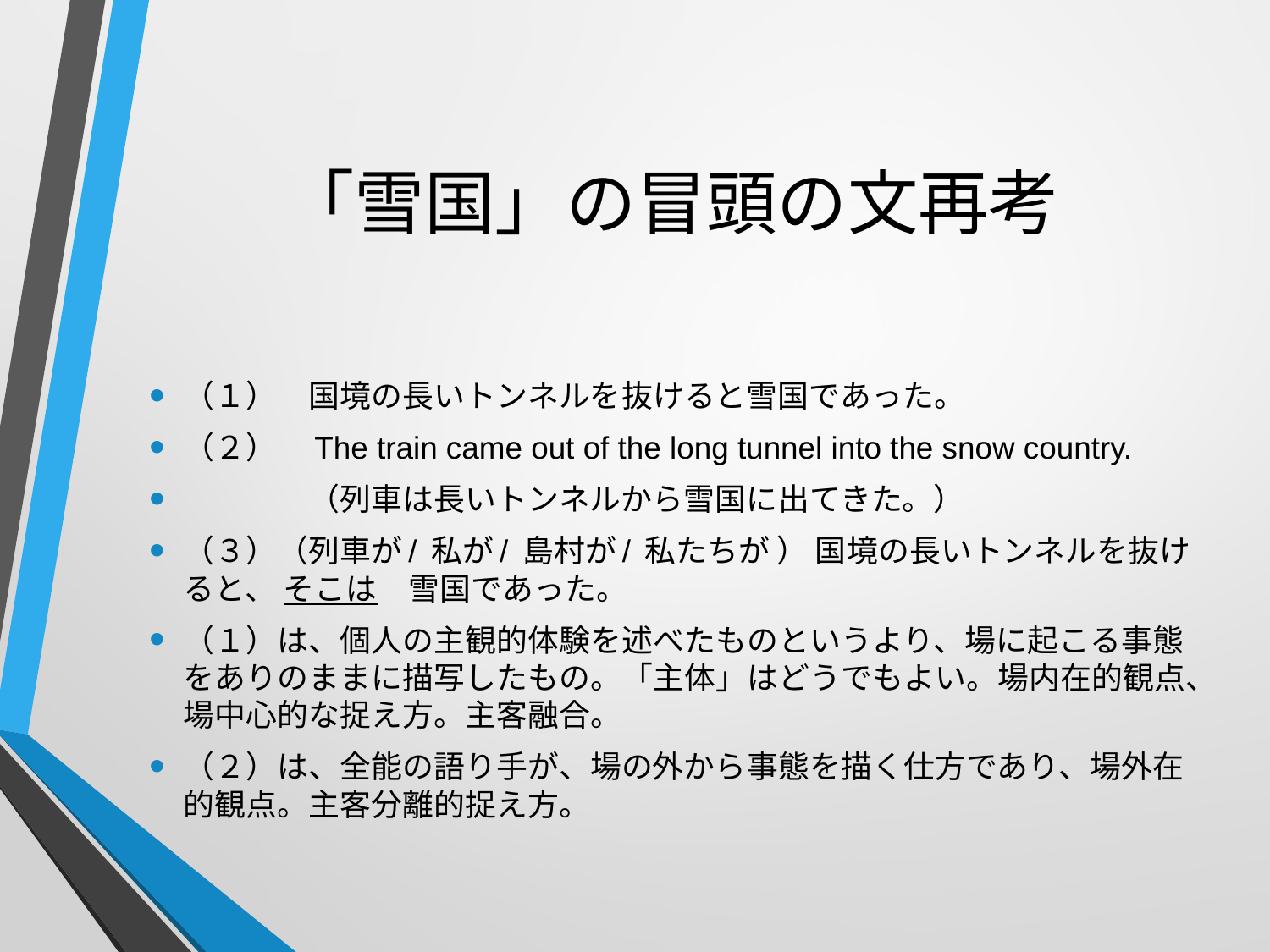

# 「雪国」の冒頭の文再考
（１）　国境の長いトンネルを抜けると雪国であった。
（２）　The train came out of the long tunnel into the snow country.
　　　　（列車は長いトンネルから雪国に出てきた。）
（３）（列車が/ 私が/ 島村が/ 私たちが ） 国境の長いトンネルを抜けると、 そこは　雪国であった。
（１）は、個人の主観的体験を述べたものというより、場に起こる事態をありのままに描写したもの。「主体」はどうでもよい。場内在的観点、場中心的な捉え方。主客融合。
（２）は、全能の語り手が、場の外から事態を描く仕方であり、場外在的観点。主客分離的捉え方。